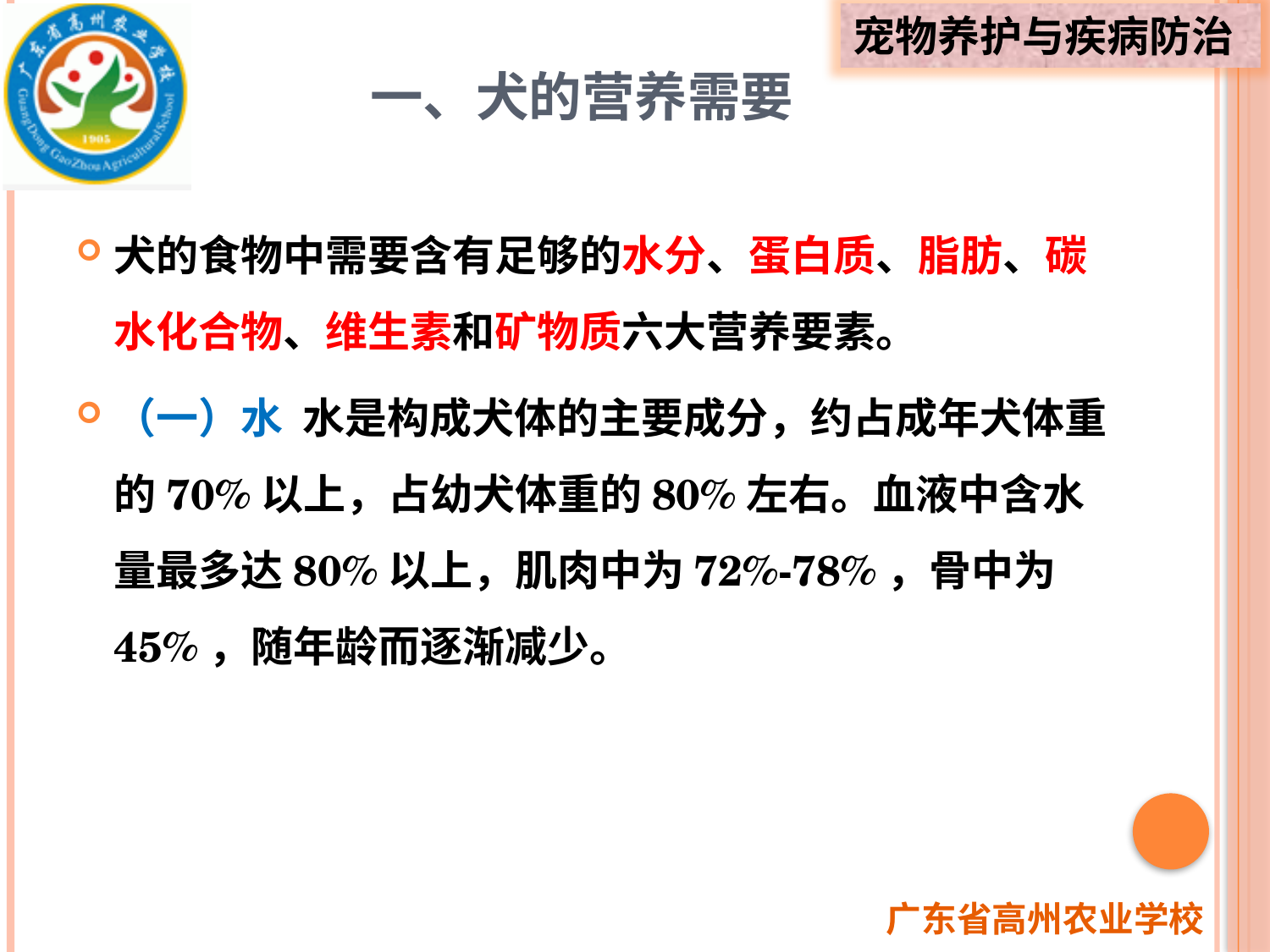

一、犬的营养需要
犬的食物中需要含有足够的水分、蛋白质、脂肪、碳水化合物、维生素和矿物质六大营养要素。
（一）水  水是构成犬体的主要成分，约占成年犬体重的70%以上，占幼犬体重的80%左右。血液中含水量最多达80%以上，肌肉中为72%-78%，骨中为45%，随年龄而逐渐减少。